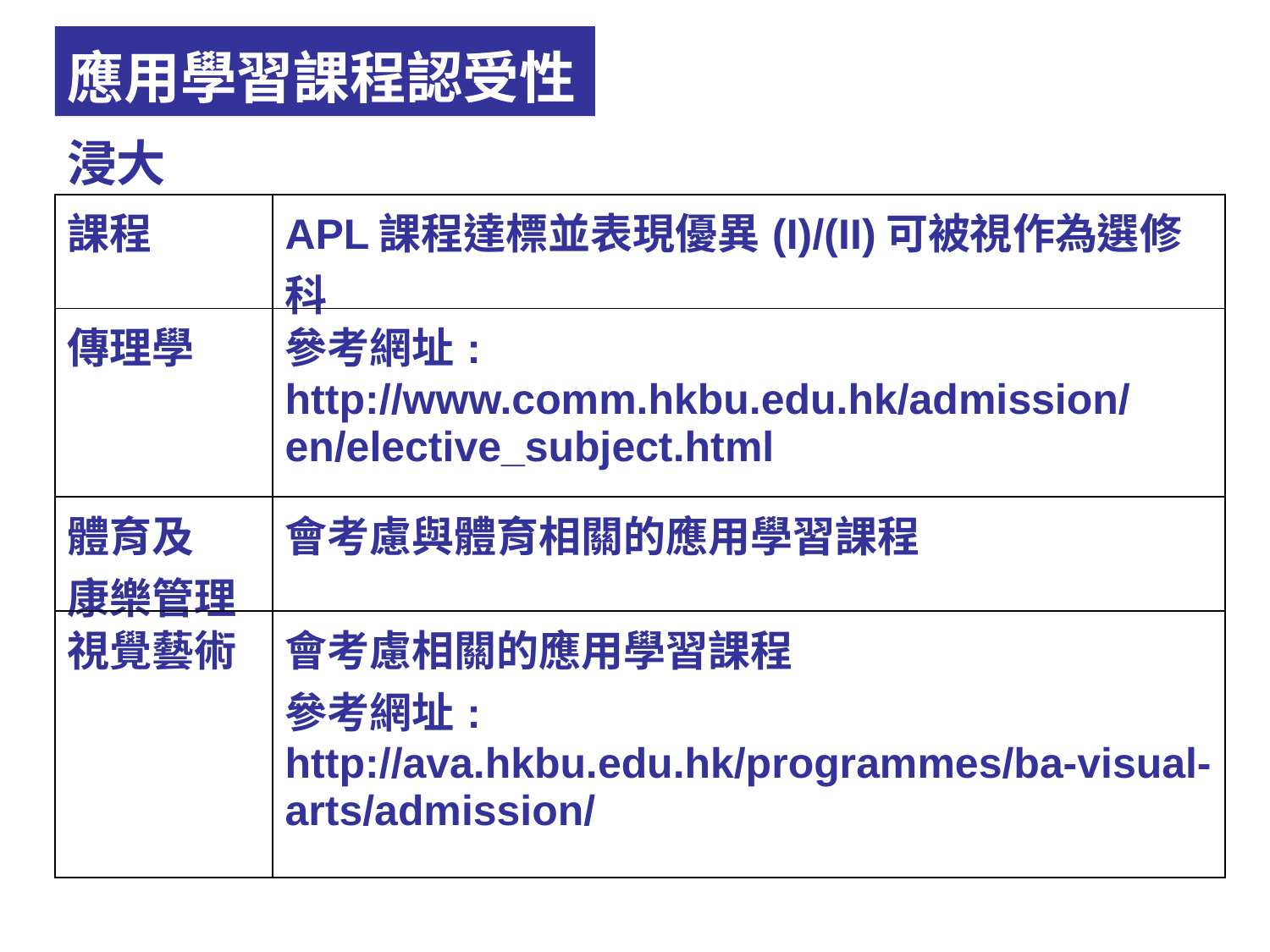

# 應用學習課程認受性
浸大
| 課程 | APL課程達標並表現優異(I)/(II)可被視作為選修科 |
| --- | --- |
| 傳理學 | 參考網址: http://www.comm.hkbu.edu.hk/admission/en/elective\_subject.html |
| 體育及 康樂管理 | 會考慮與體育相關的應用學習課程 |
| 視覺藝術 | 會考慮相關的應用學習課程 參考網址: http://ava.hkbu.edu.hk/programmes/ba-visual-arts/admission/ |